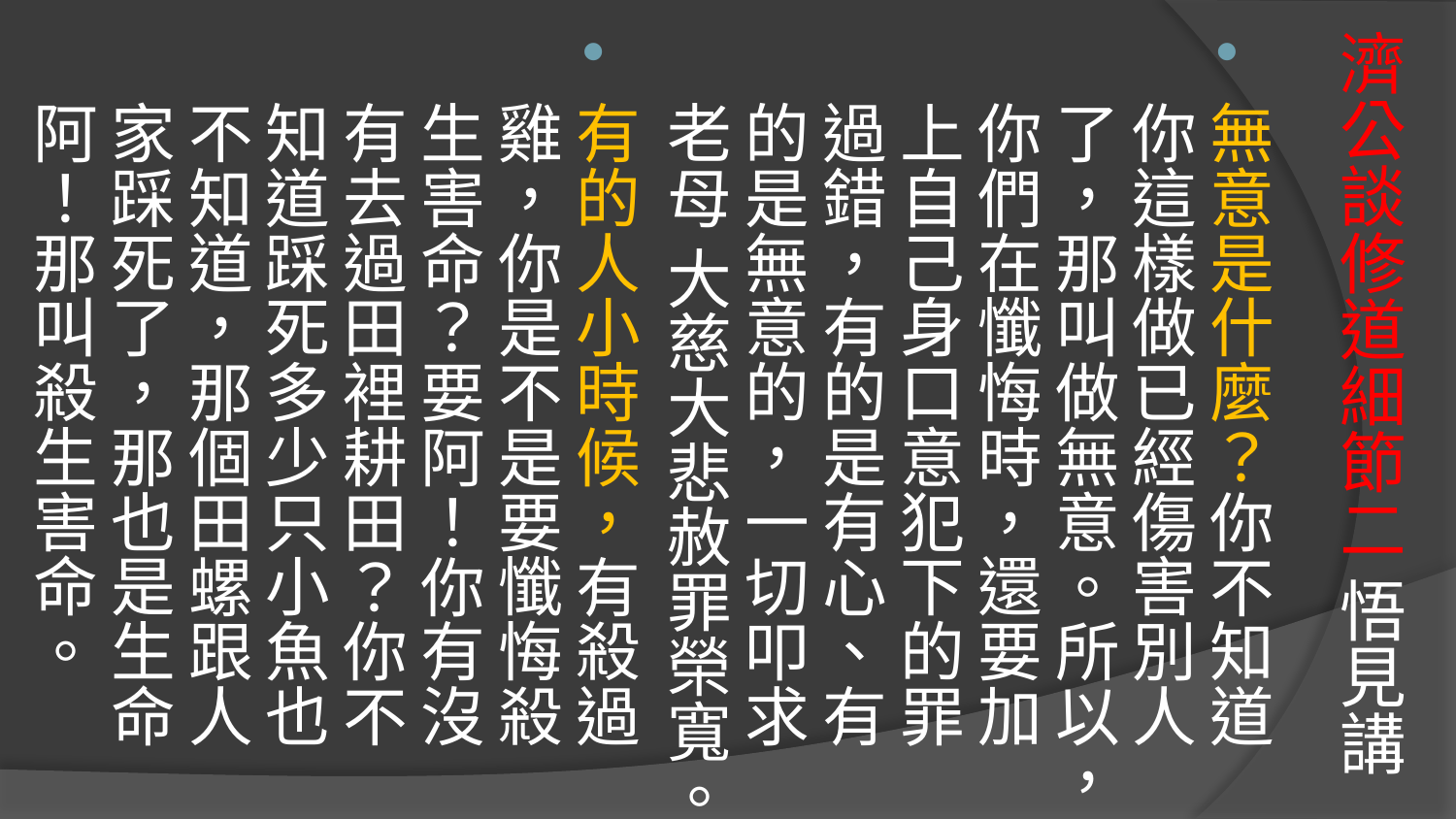

無意是什麼？你不知道你這樣做已經傷害別人了，那叫做無意。所以，你們在懺悔時，還要加上自己身口意犯下的罪過錯，有的是有心、有的是無意的，一切叩求老母 大慈大悲赦罪榮寬。
有的人小時候，有殺過雞，你是不是要懺悔殺生害命？要阿！你有沒有去過田裡耕田？你不知道踩死多少只小魚也不知道，那個田螺跟人家踩死了，那也是生命阿！那叫殺生害命。
# 濟公談修道細節二 悟見講